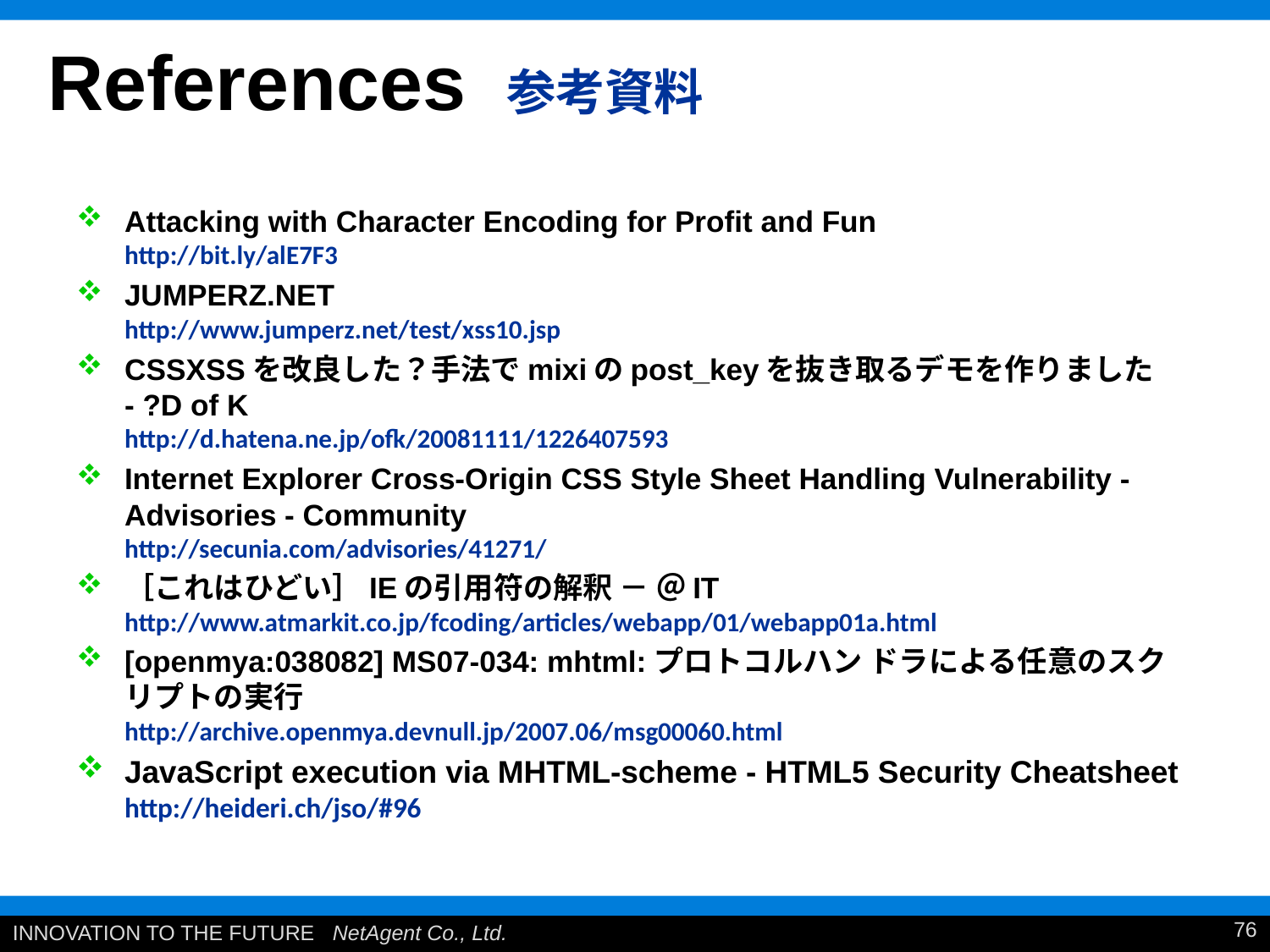

# References 参考資料
Attacking with Character Encoding for Profit and Fun
http://bit.ly/alE7F3
JUMPERZ.NET
http://www.jumperz.net/test/xss10.jsp
CSSXSSを改良した？手法でmixiのpost_keyを抜き取るデモを作りました - ?D of K
http://d.hatena.ne.jp/ofk/20081111/1226407593
Internet Explorer Cross-Origin CSS Style Sheet Handling Vulnerability - Advisories - Community
http://secunia.com/advisories/41271/
［これはひどい］IEの引用符の解釈 － ＠IT http://www.atmarkit.co.jp/fcoding/articles/webapp/01/webapp01a.html
[openmya:038082] MS07-034: mhtml:プロトコルハン ドラによる任意のスクリプトの実行
http://archive.openmya.devnull.jp/2007.06/msg00060.html
JavaScript execution via MHTML-scheme - HTML5 Security Cheatsheet
http://heideri.ch/jso/#96
76